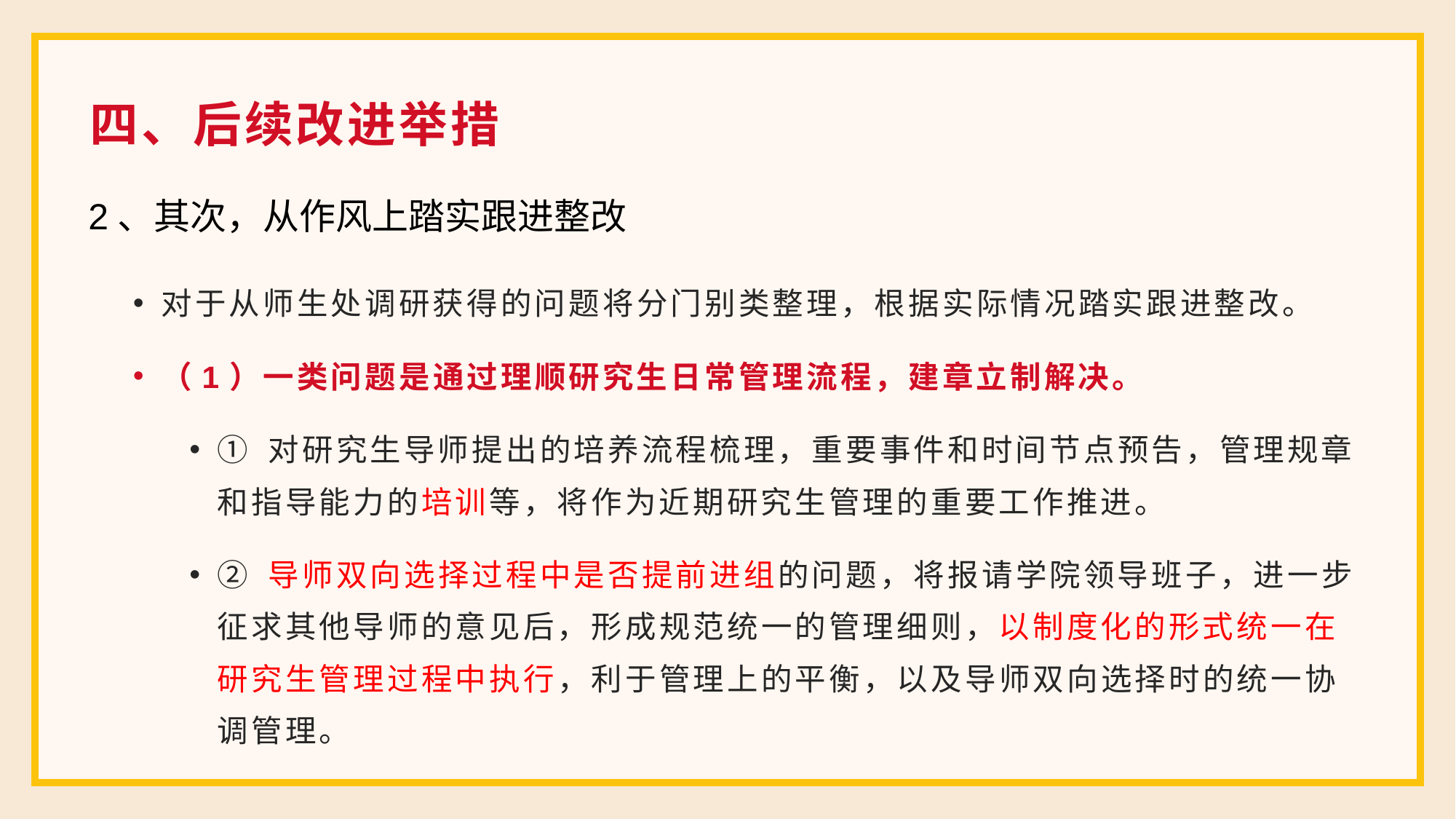

四、后续改进举措
2、其次，从作风上踏实跟进整改
对于从师生处调研获得的问题将分门别类整理，根据实际情况踏实跟进整改。
（1）一类问题是通过理顺研究生日常管理流程，建章立制解决。
① 对研究生导师提出的培养流程梳理，重要事件和时间节点预告，管理规章和指导能力的培训等，将作为近期研究生管理的重要工作推进。
② 导师双向选择过程中是否提前进组的问题，将报请学院领导班子，进一步征求其他导师的意见后，形成规范统一的管理细则，以制度化的形式统一在研究生管理过程中执行，利于管理上的平衡，以及导师双向选择时的统一协调管理。